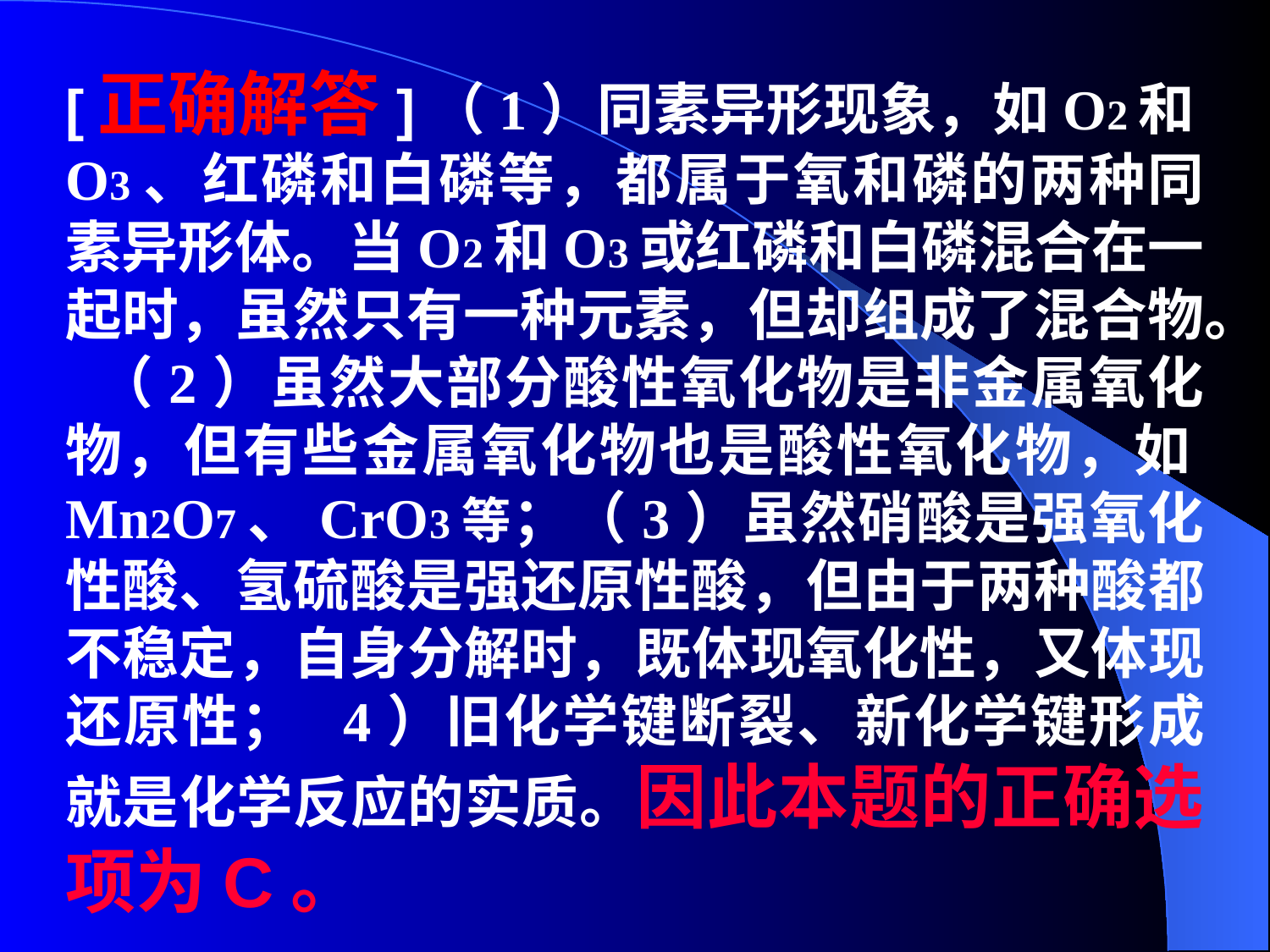

[正确解答]（1）同素异形现象，如O2和O3、红磷和白磷等，都属于氧和磷的两种同素异形体。当O2和O3或红磷和白磷混合在一起时，虽然只有一种元素，但却组成了混合物。  （2）虽然大部分酸性氧化物是非金属氧化物，但有些金属氧化物也是酸性氧化物，如Mn2O7、CrO3等；（3）虽然硝酸是强氧化性酸、氢硫酸是强还原性酸，但由于两种酸都不稳定，自身分解时，既体现氧化性，又体现还原性；  4）旧化学键断裂、新化学键形成就是化学反应的实质。因此本题的正确选项为C。

56